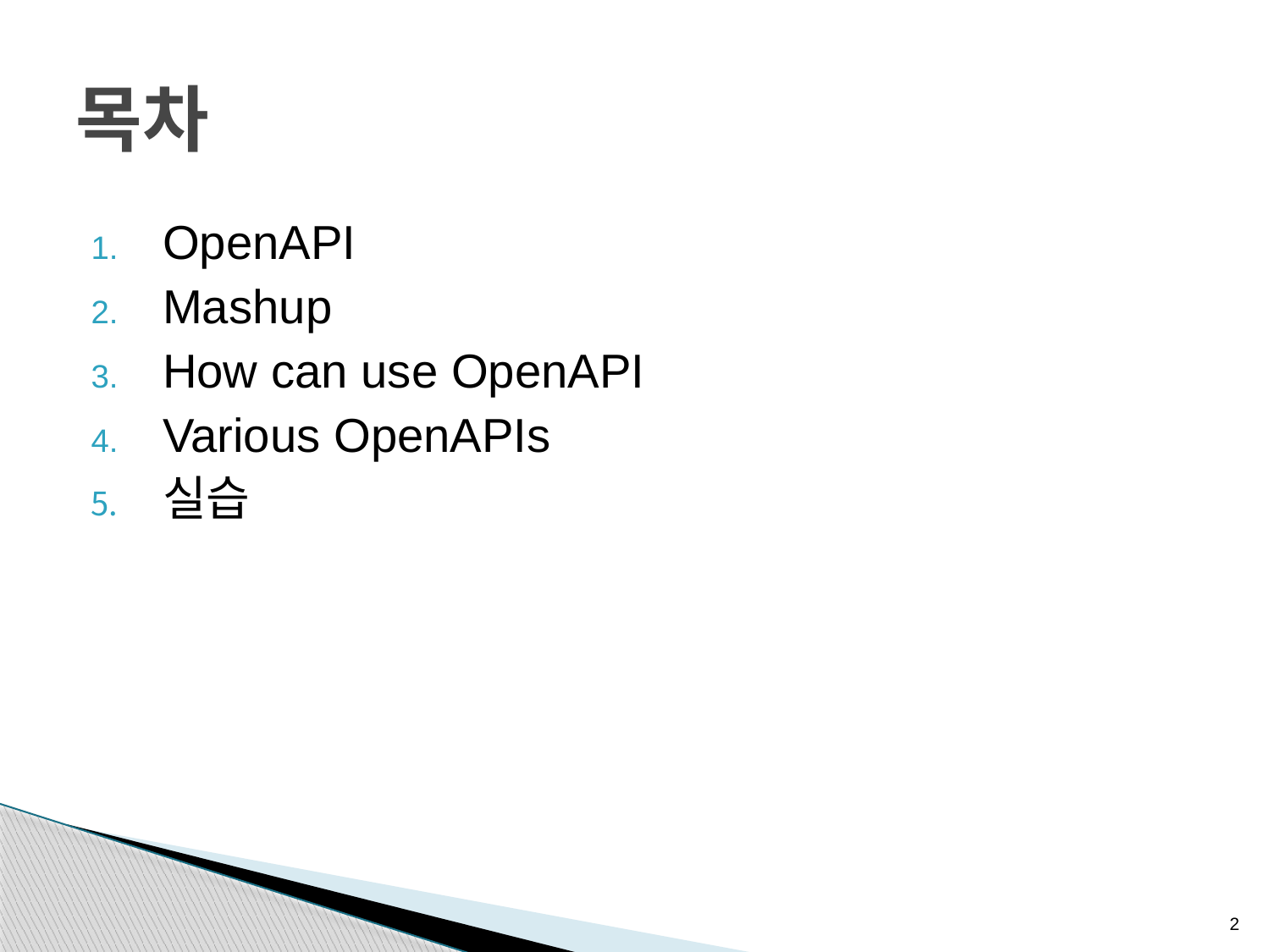

# 목차
OpenAPI
Mashup
How can use OpenAPI
Various OpenAPIs
실습
2